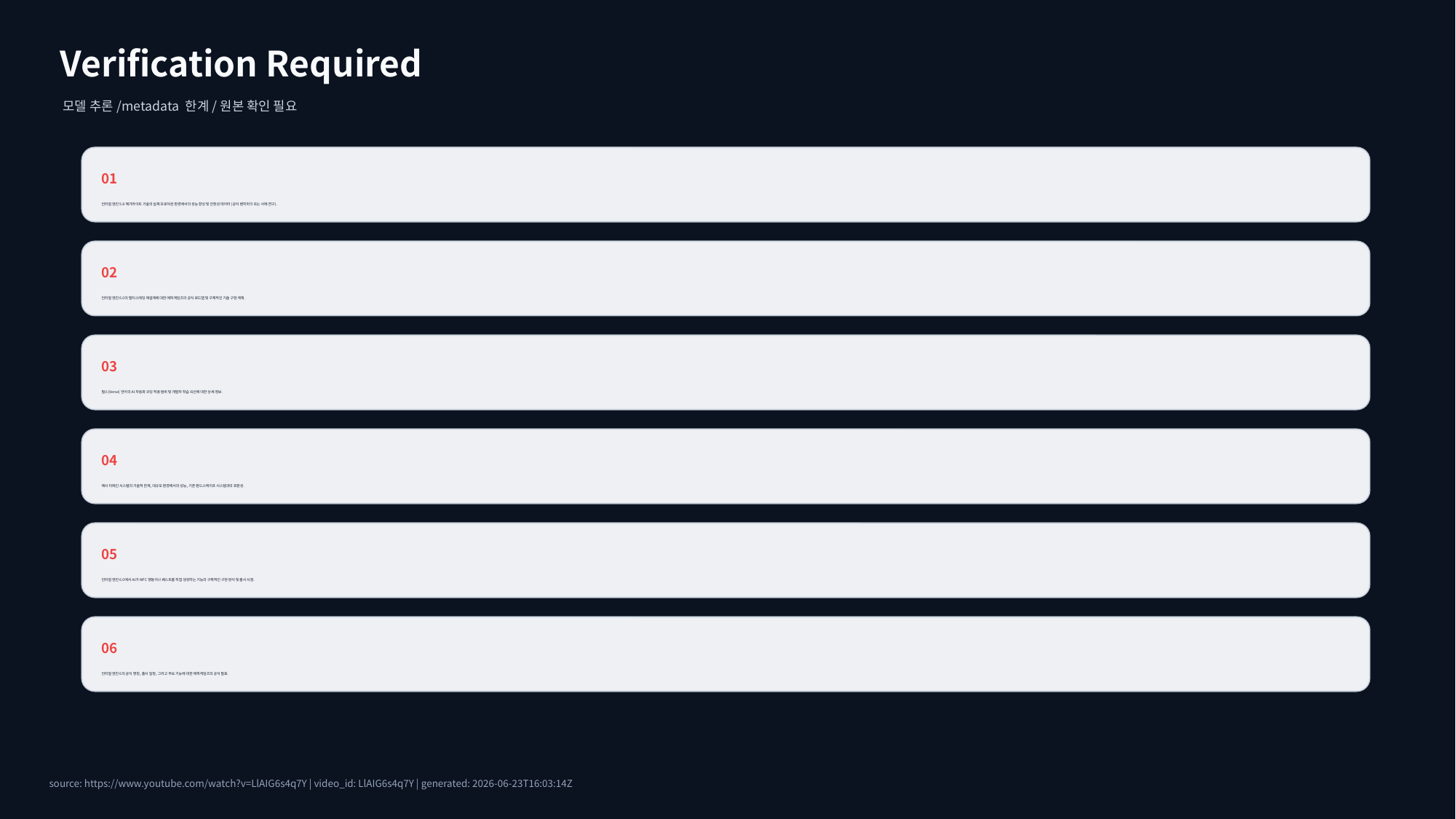

Verification Required
모델 추론/metadata 한계/원본 확인 필요

01
언리얼 엔진 5.8 메가라이트 기술의 실제 프로덕션 환경에서의 성능 향상 및 안정성 데이터 (공식 벤치마크 또는 사례 연구).

02
언리얼 엔진 6.0의 멀티스레딩 재설계에 대한 에픽게임즈의 공식 로드맵 및 구체적인 기술 구현 계획.

03
벌스(Verse) 언어의 AI 자동화 코딩 적용 범위 및 개발자 학습 곡선에 대한 상세 정보.

04
메시 터레인 시스템의 기술적 한계, 대규모 환경에서의 성능, 기존 랜드스케이프 시스템과의 호환성.

05
언리얼 엔진 6.0에서 AI가 NPC 행동이나 퀘스트를 직접 생성하는 기능의 구체적인 구현 방식 및 출시 시점.

06
언리얼 엔진 6의 공식 명칭, 출시 일정, 그리고 주요 기능에 대한 에픽게임즈의 공식 발표.
source: https://www.youtube.com/watch?v=LlAIG6s4q7Y | video_id: LlAIG6s4q7Y | generated: 2026-06-23T16:03:14Z